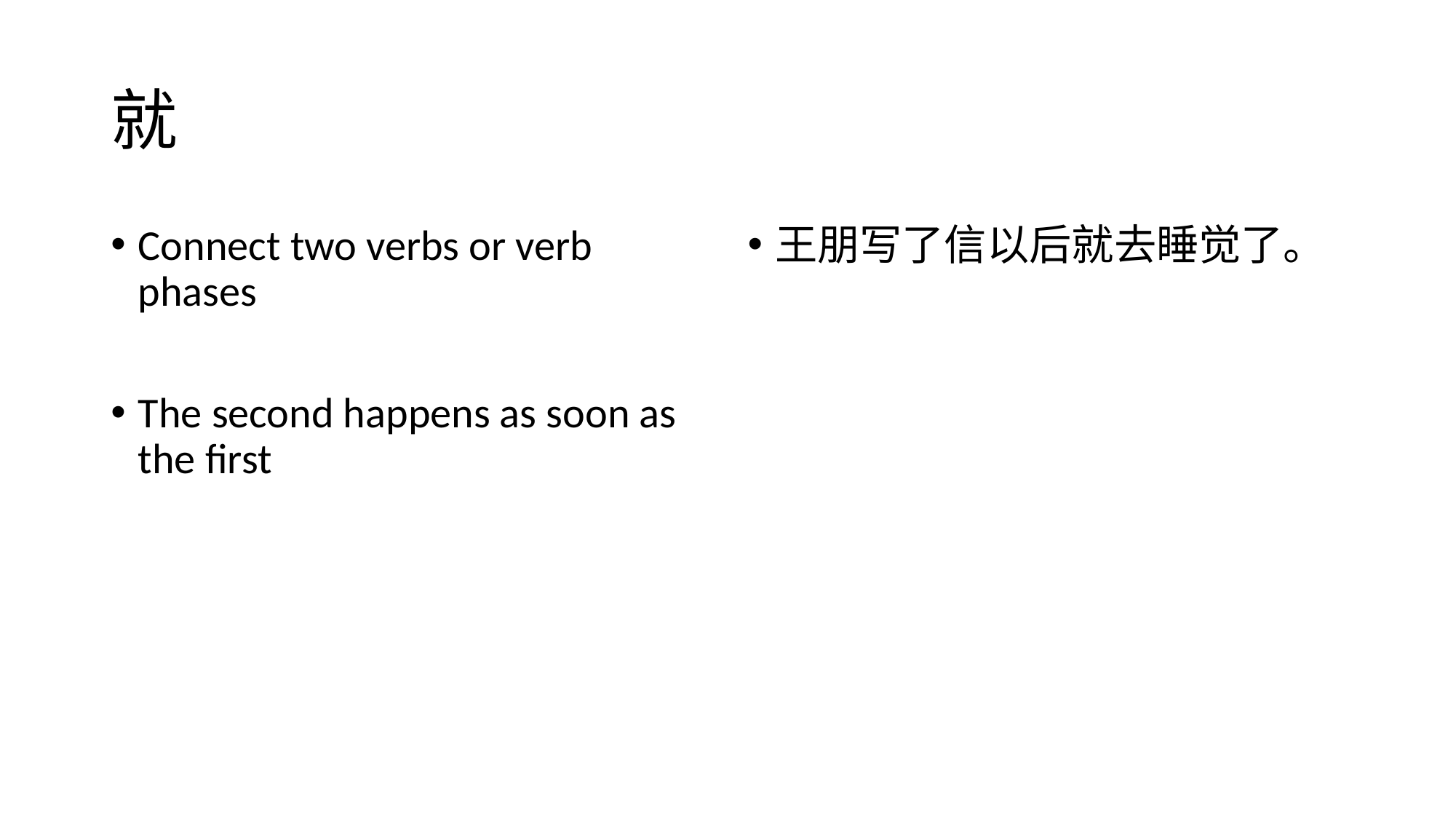

# 就
Connect two verbs or verb phases

The second happens as soon as the first
王朋写了信以后就去睡觉了。